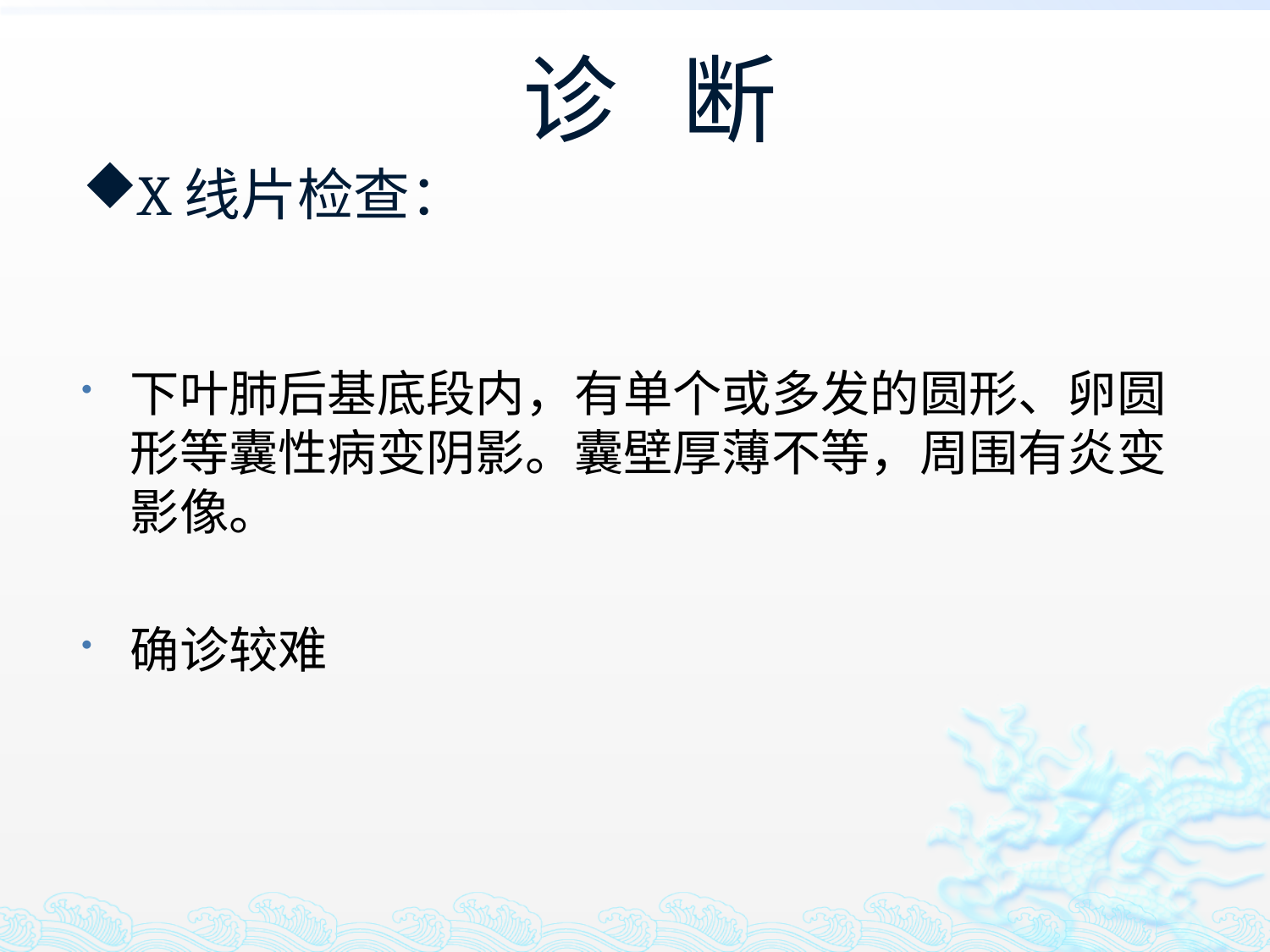

# 诊   断
X线片检查：
下叶肺后基底段内，有单个或多发的圆形、卵圆形等囊性病变阴影。囊壁厚薄不等，周围有炎变影像。

确诊较难